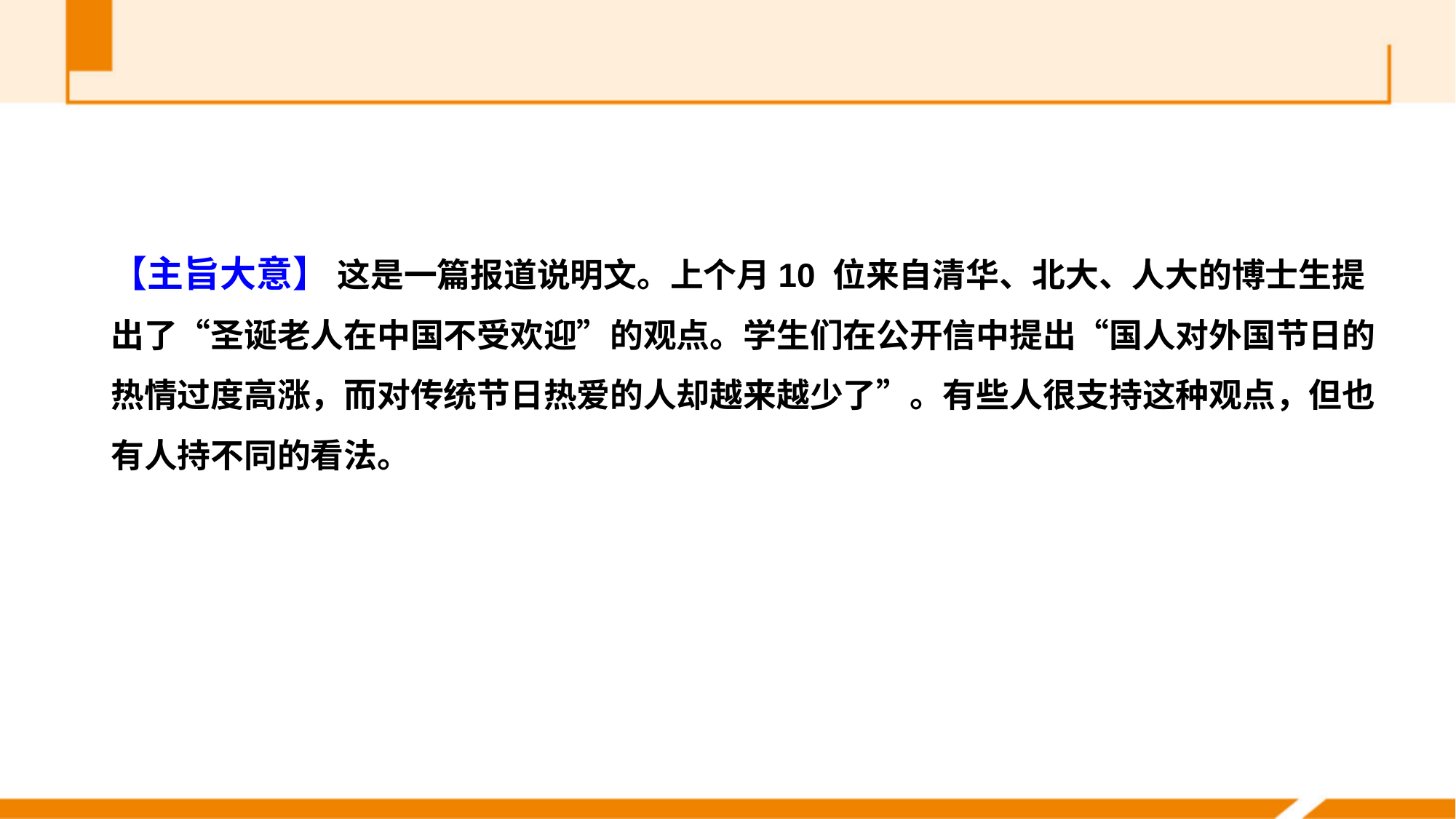

【主旨大意】 这是一篇报道说明文。上个月10 位来自清华、北大、人大的博士生提出了“圣诞老人在中国不受欢迎”的观点。学生们在公开信中提出“国人对外国节日的热情过度高涨，而对传统节日热爱的人却越来越少了”。有些人很支持这种观点，但也有人持不同的看法。